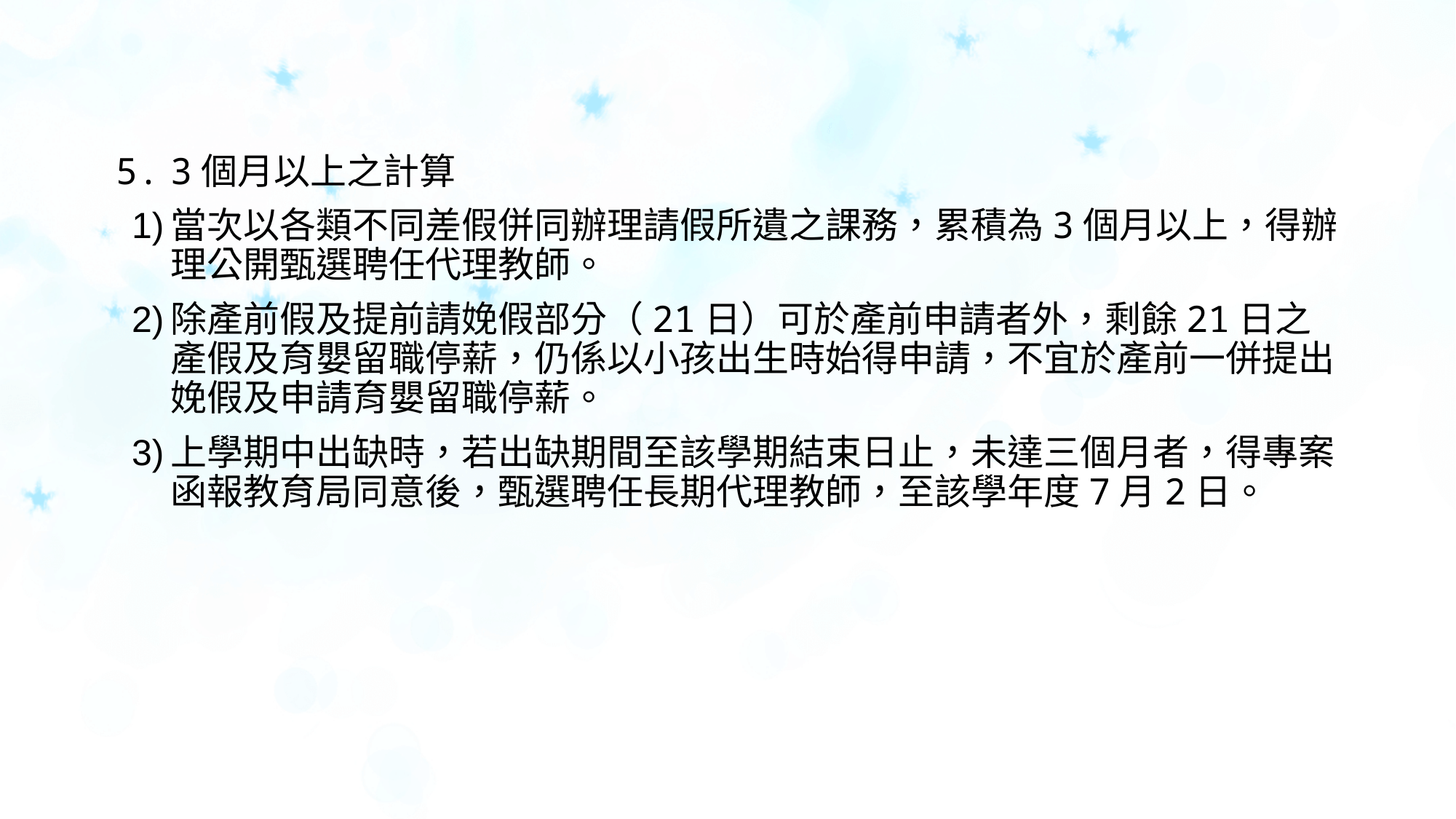

3個月以上之計算
當次以各類不同差假併同辦理請假所遺之課務，累積為3個月以上，得辦理公開甄選聘任代理教師。
除產前假及提前請娩假部分（21日）可於產前申請者外，剩餘21日之產假及育嬰留職停薪，仍係以小孩出生時始得申請，不宜於產前一併提出娩假及申請育嬰留職停薪。
上學期中出缺時，若出缺期間至該學期結束日止，未達三個月者，得專案函報教育局同意後，甄選聘任長期代理教師，至該學年度7月2日。